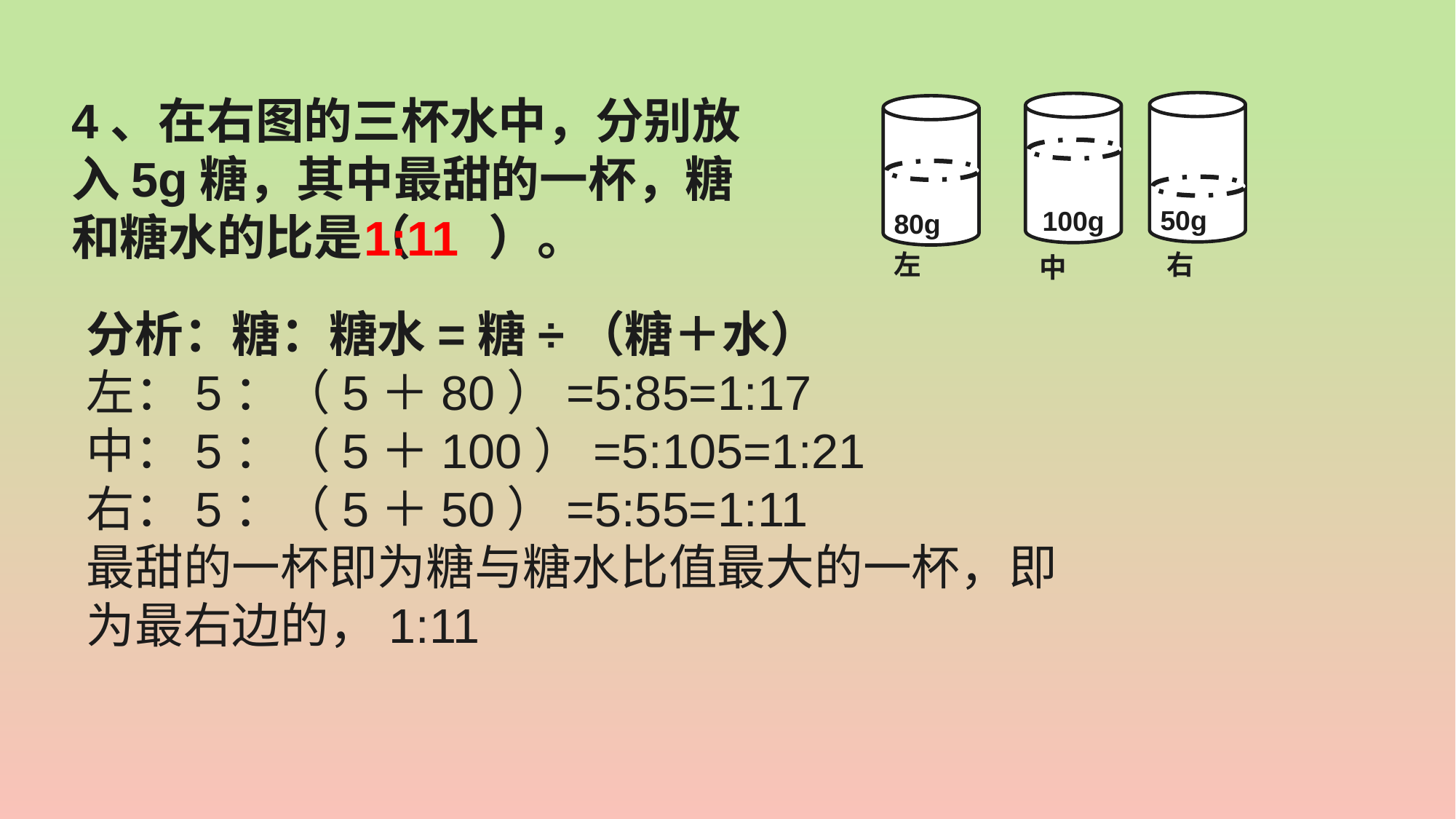

4、在右图的三杯水中，分别放入5g糖，其中最甜的一杯，糖和糖水的比是（       ）。

50g

100g

80g
1:11
左
右
中
分析：糖：糖水=糖÷（糖＋水）
左：5：（5＋80）=5:85=1:17
中：5：（5＋100）=5:105=1:21
右：5：（5＋50）=5:55=1:11
最甜的一杯即为糖与糖水比值最大的一杯，即为最右边的，1:11